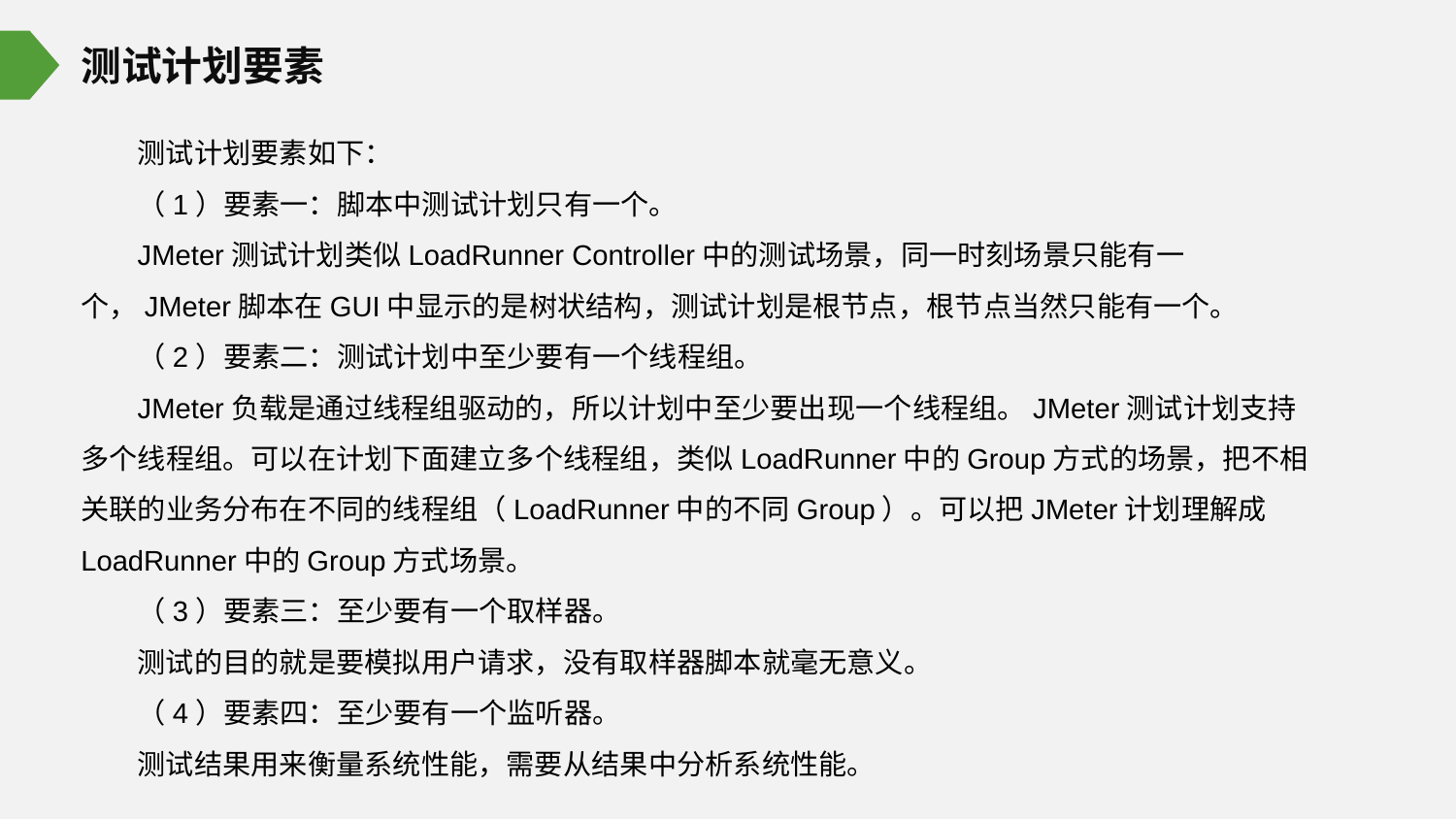

测试计划要素
测试计划要素如下：
（1）要素一：脚本中测试计划只有一个。
JMeter测试计划类似LoadRunner Controller中的测试场景，同一时刻场景只能有一个，JMeter脚本在GUI中显示的是树状结构，测试计划是根节点，根节点当然只能有一个。
（2）要素二：测试计划中至少要有一个线程组。
JMeter负载是通过线程组驱动的，所以计划中至少要出现一个线程组。JMeter测试计划支持多个线程组。可以在计划下面建立多个线程组，类似LoadRunner中的Group方式的场景，把不相关联的业务分布在不同的线程组（LoadRunner中的不同Group）。可以把JMeter计划理解成LoadRunner中的Group方式场景。
（3）要素三：至少要有一个取样器。
测试的目的就是要模拟用户请求，没有取样器脚本就毫无意义。
（4）要素四：至少要有一个监听器。
测试结果用来衡量系统性能，需要从结果中分析系统性能。